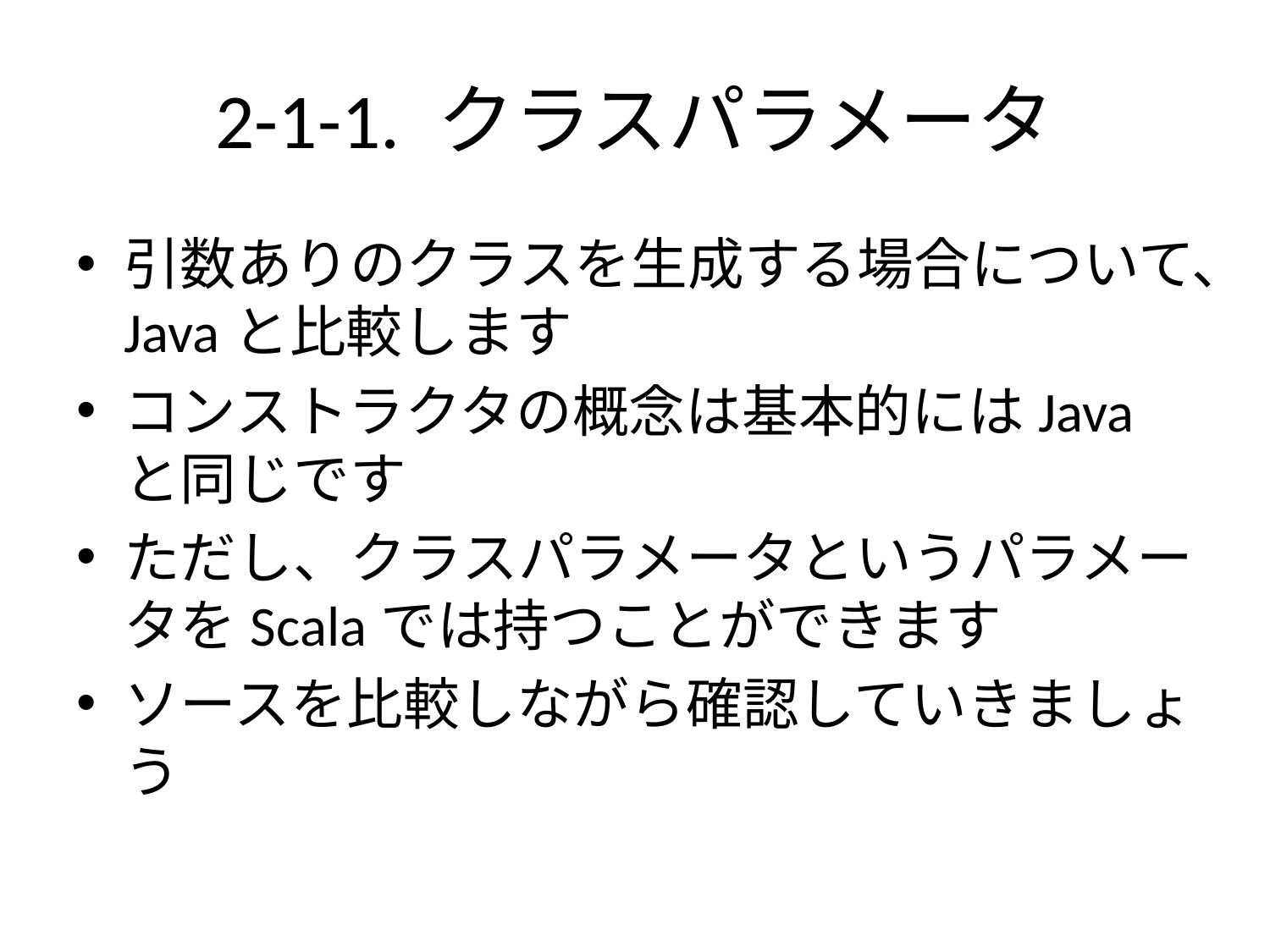

# 2-1-1. クラスパラメータ
引数ありのクラスを生成する場合について、Javaと比較します
コンストラクタの概念は基本的にはJavaと同じです
ただし、クラスパラメータというパラメータをScalaでは持つことができます
ソースを比較しながら確認していきましょう